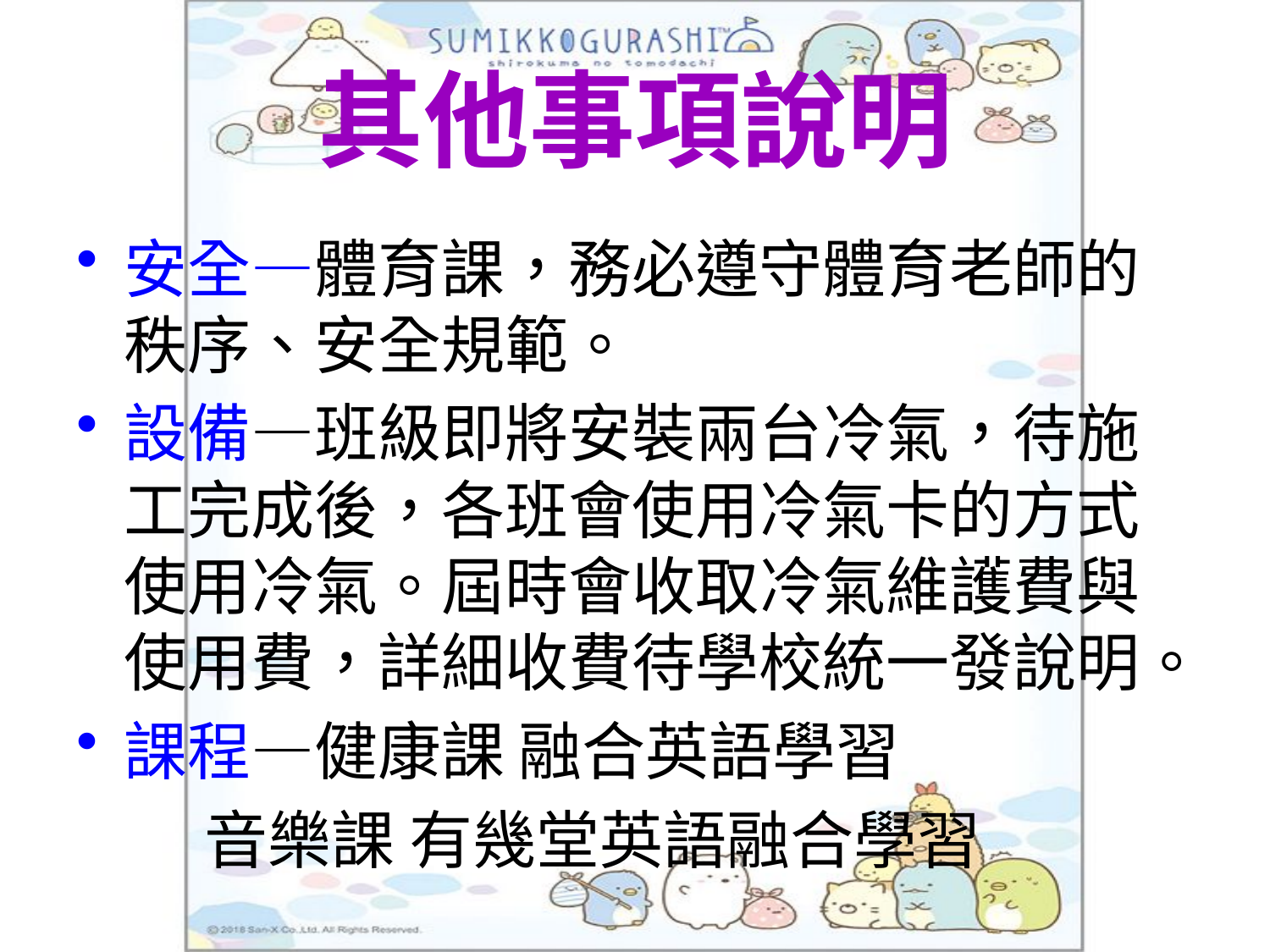

# 其他事項說明
安全—體育課，務必遵守體育老師的秩序、安全規範。
設備—班級即將安裝兩台冷氣，待施工完成後，各班會使用冷氣卡的方式使用冷氣。屆時會收取冷氣維護費與使用費，詳細收費待學校統一發說明。
課程—健康課 融合英語學習
        音樂課 有幾堂英語融合學習